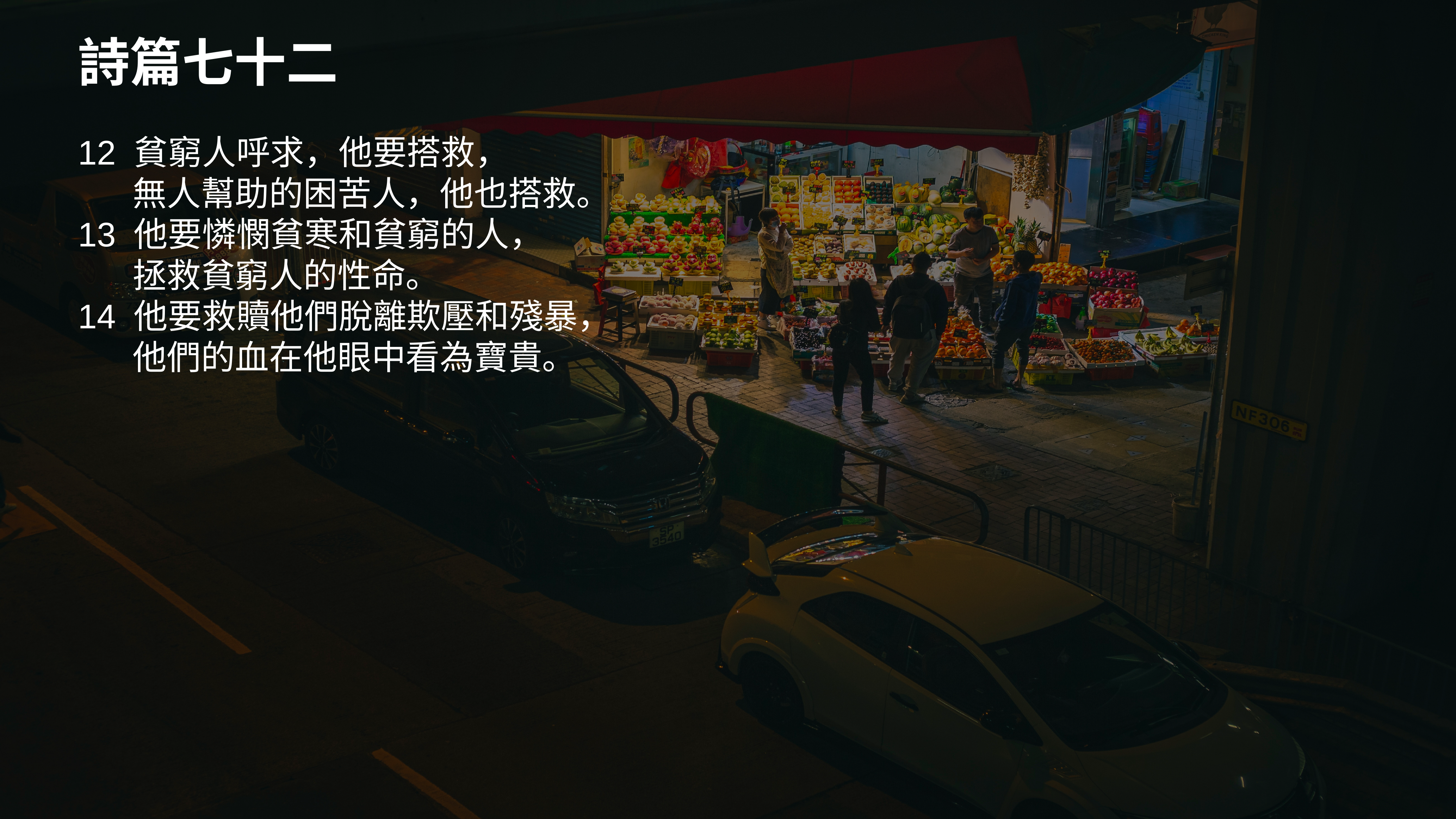

# 詩篇七十二
12 貧窮人呼求，他要搭救，
	無人幫助的困苦人，他也搭救。
13 他要憐憫貧寒和貧窮的人，
	拯救貧窮人的性命。
14 他要救贖他們脫離欺壓和殘暴，
	他們的血在他眼中看為寶貴。